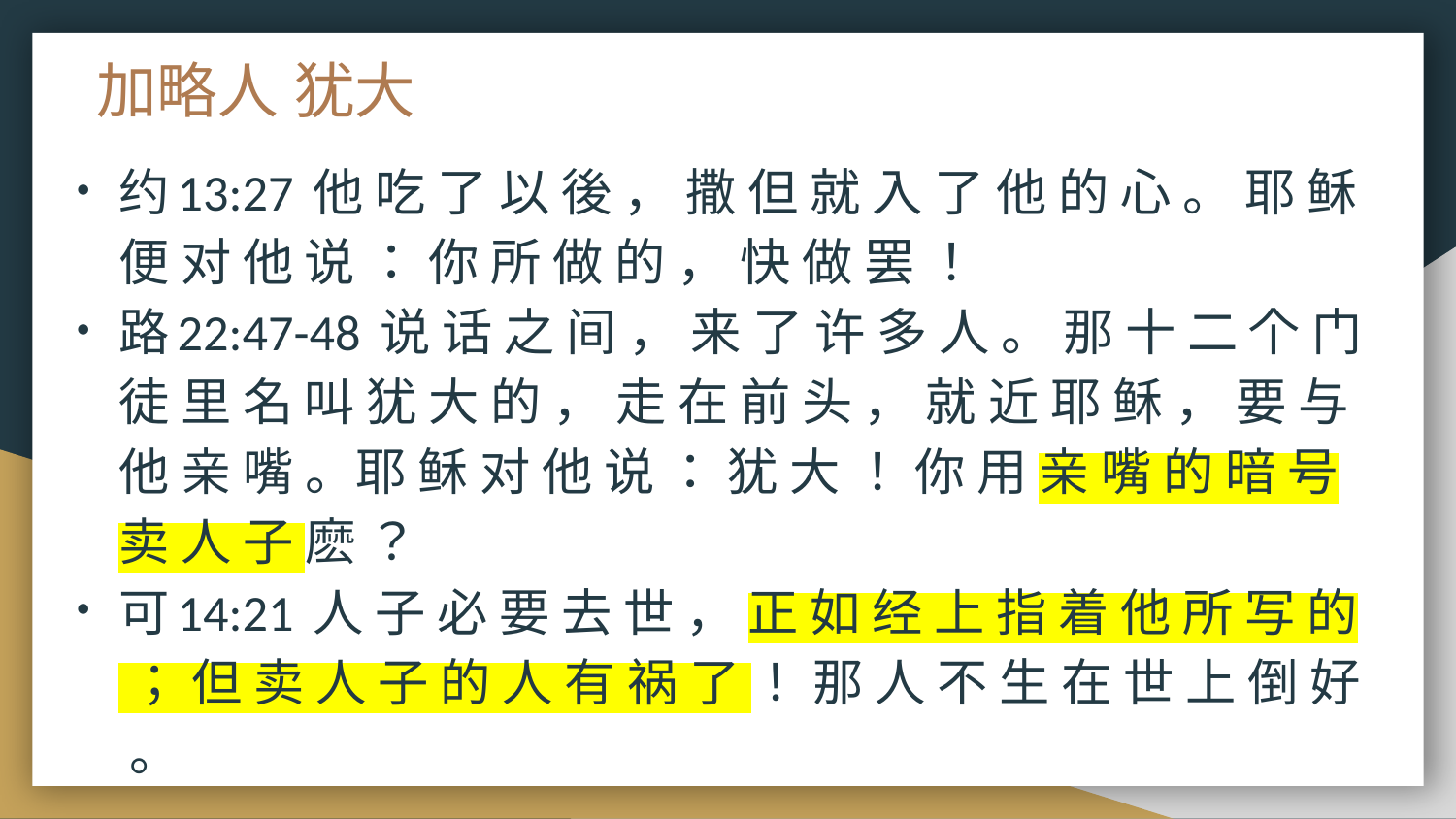

# 加略人 犹大
约13:27 他 吃 了 以 後 ， 撒 但 就 入 了 他 的 心 。 耶 稣 便 对 他 说 ： 你 所 做 的 ， 快 做 罢 ！
路22:47-48 说 话 之 间 ， 来 了 许 多 人 。 那 十 二 个 门 徒 里 名 叫 犹 大 的 ， 走 在 前 头 ， 就 近 耶 稣 ， 要 与 他 亲 嘴 。耶 稣 对 他 说 ： 犹 大 ！ 你 用 亲 嘴 的 暗 号 卖 人 子 麽 ？
可14:21 人 子 必 要 去 世 ， 正 如 经 上 指 着 他 所 写 的 ； 但 卖 人 子 的 人 有 祸 了 ！ 那 人 不 生 在 世 上 倒 好 。